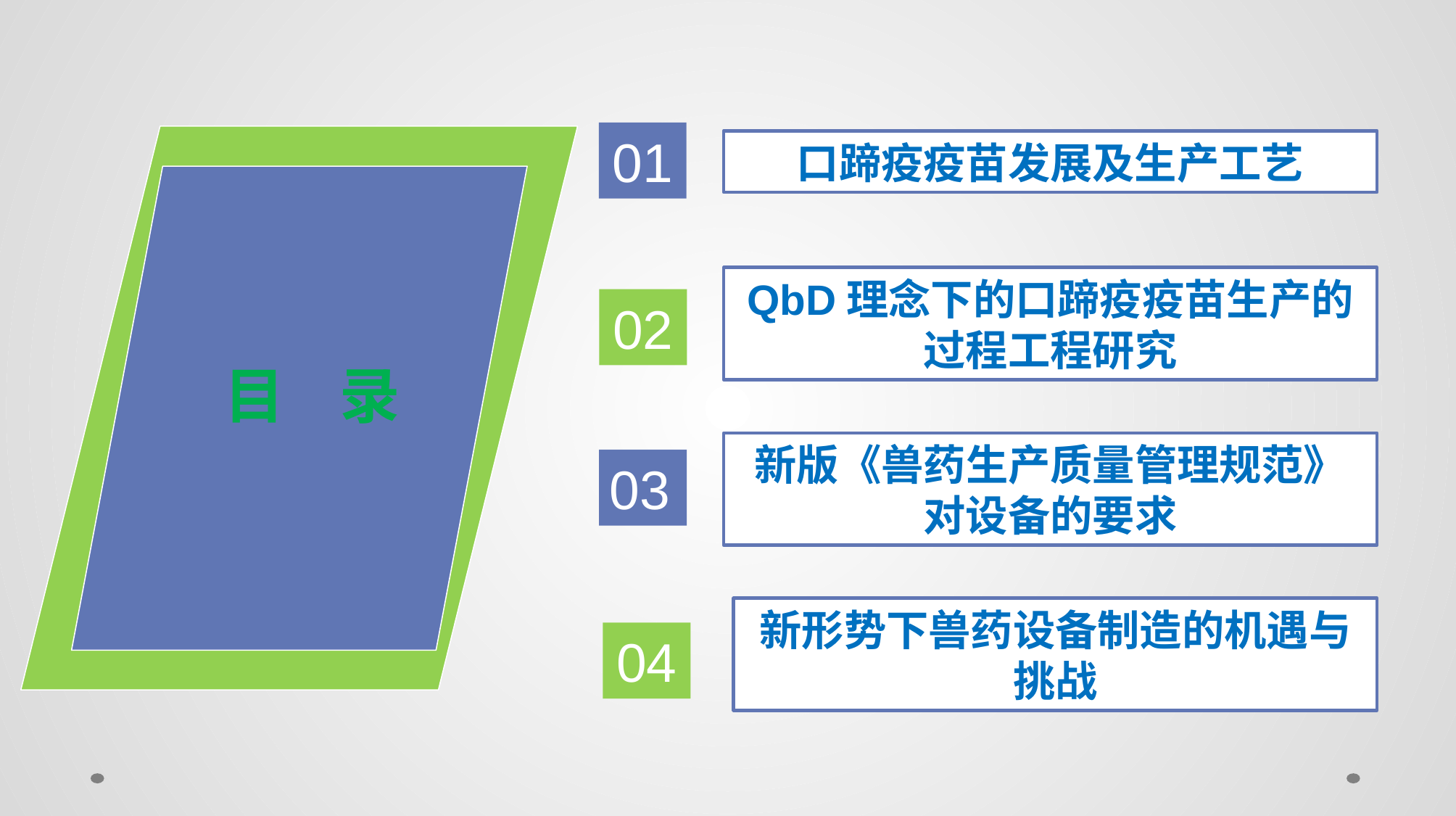

01

口蹄疫疫苗发展及生产工艺

QbD理念下的口蹄疫疫苗生产的过程工程研究
02
目    录
新版《兽药生产质量管理规范》对设备的要求
03
新形势下兽药设备制造的机遇与挑战
04